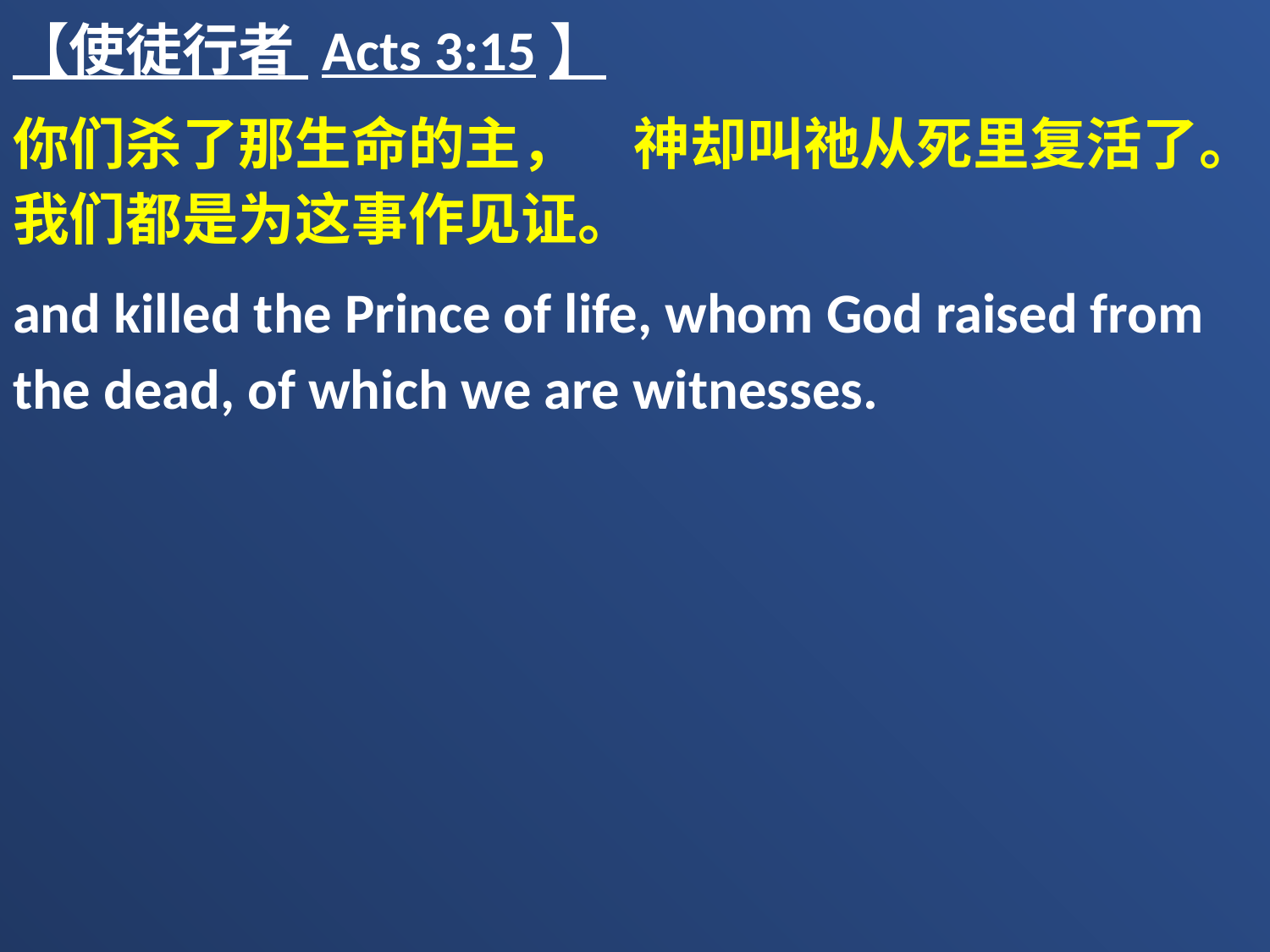

【使徒行者 Acts 3:15】
你们杀了那生命的主，　神却叫祂从死里复活了。我们都是为这事作见证。
and killed the Prince of life, whom God raised from the dead, of which we are witnesses.